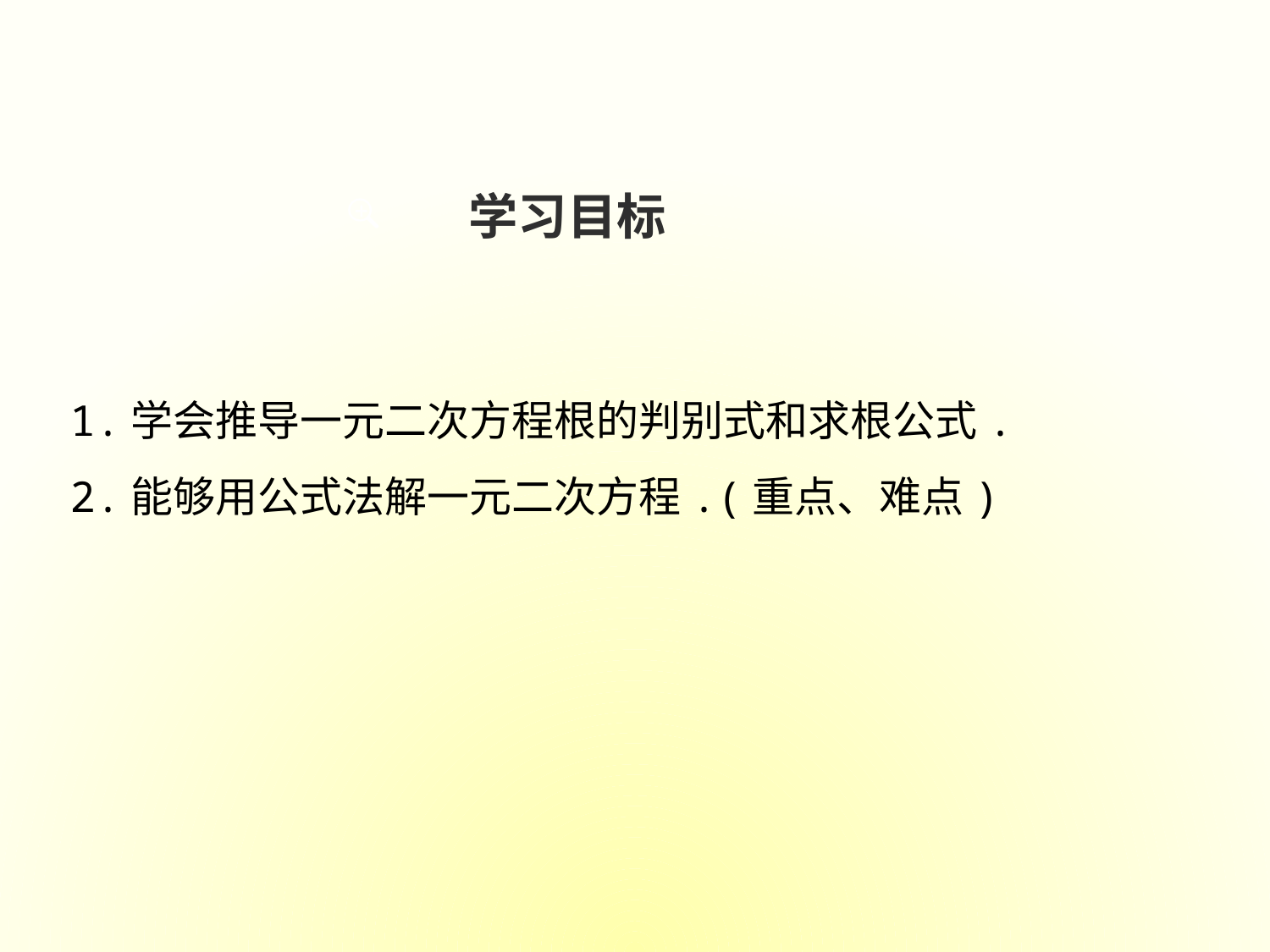

学习目标

1.学会推导一元二次方程根的判别式和求根公式.
2.能够用公式法解一元二次方程.(重点、难点)